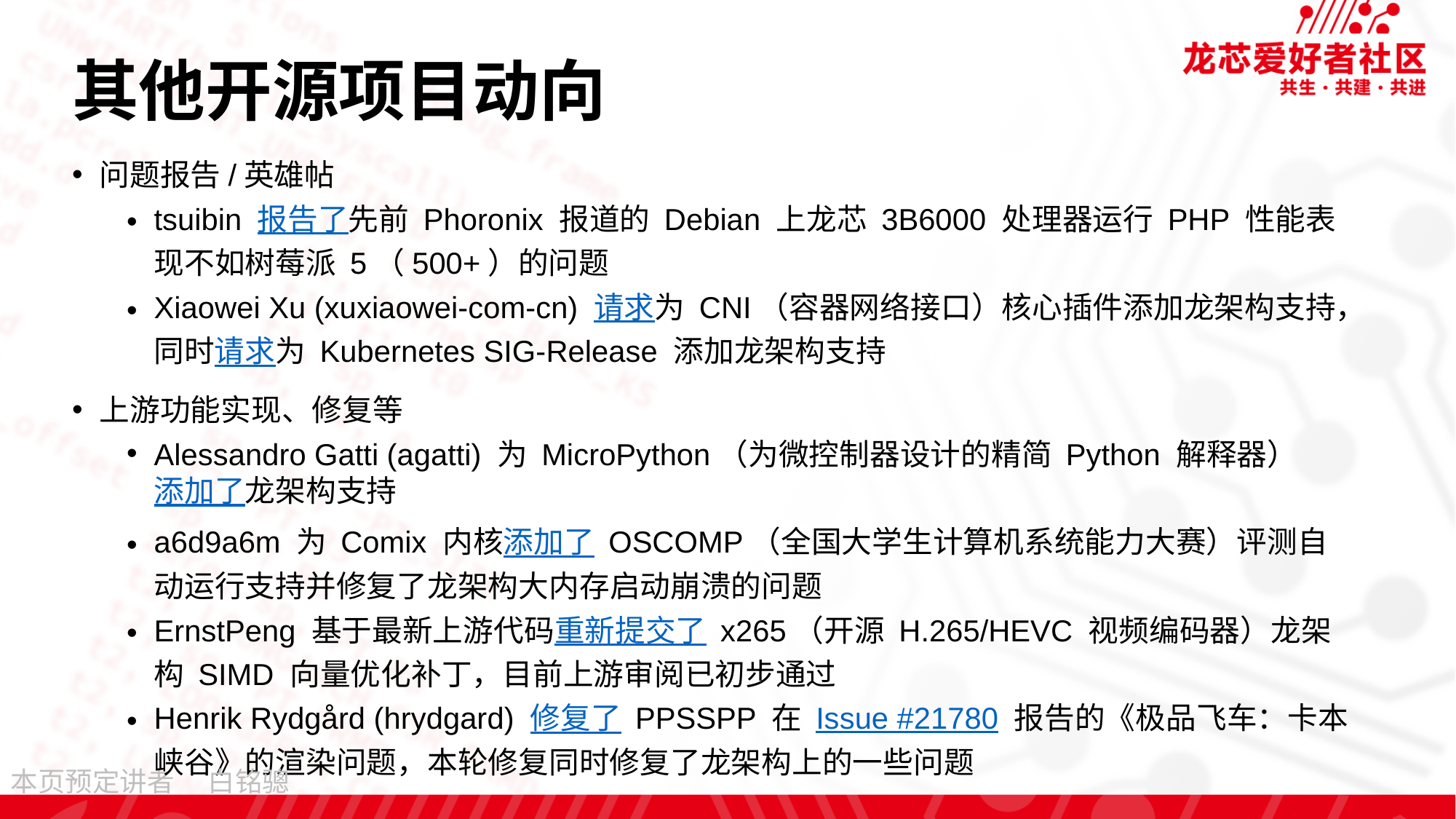

# 其他开源项目动向
问题报告/英雄帖
tsuibin 报告了先前 Phoronix 报道的 Debian 上龙芯 3B6000 处理器运行 PHP 性能表现不如树莓派 5（500+）的问题
Xiaowei Xu (xuxiaowei-com-cn) 请求为 CNI（容器网络接口）核心插件添加龙架构支持，同时请求为 Kubernetes SIG-Release 添加龙架构支持
上游功能实现、修复等
Alessandro Gatti (agatti) 为 MicroPython（为微控制器设计的精简 Python 解释器）
添加了龙架构支持
a6d9a6m 为 Comix 内核添加了 OSCOMP（全国大学生计算机系统能力大赛）评测自动运行支持并修复了龙架构大内存启动崩溃的问题
ErnstPeng 基于最新上游代码重新提交了 x265（开源 H.265/HEVC 视频编码器）龙架构 SIMD 向量优化补丁，目前上游审阅已初步通过
Henrik Rydgård (hrydgard) 修复了 PPSSPP 在 Issue #21780 报告的《极品飞车：卡本峡谷》的渲染问题，本轮修复同时修复了龙架构上的一些问题
白铭骢